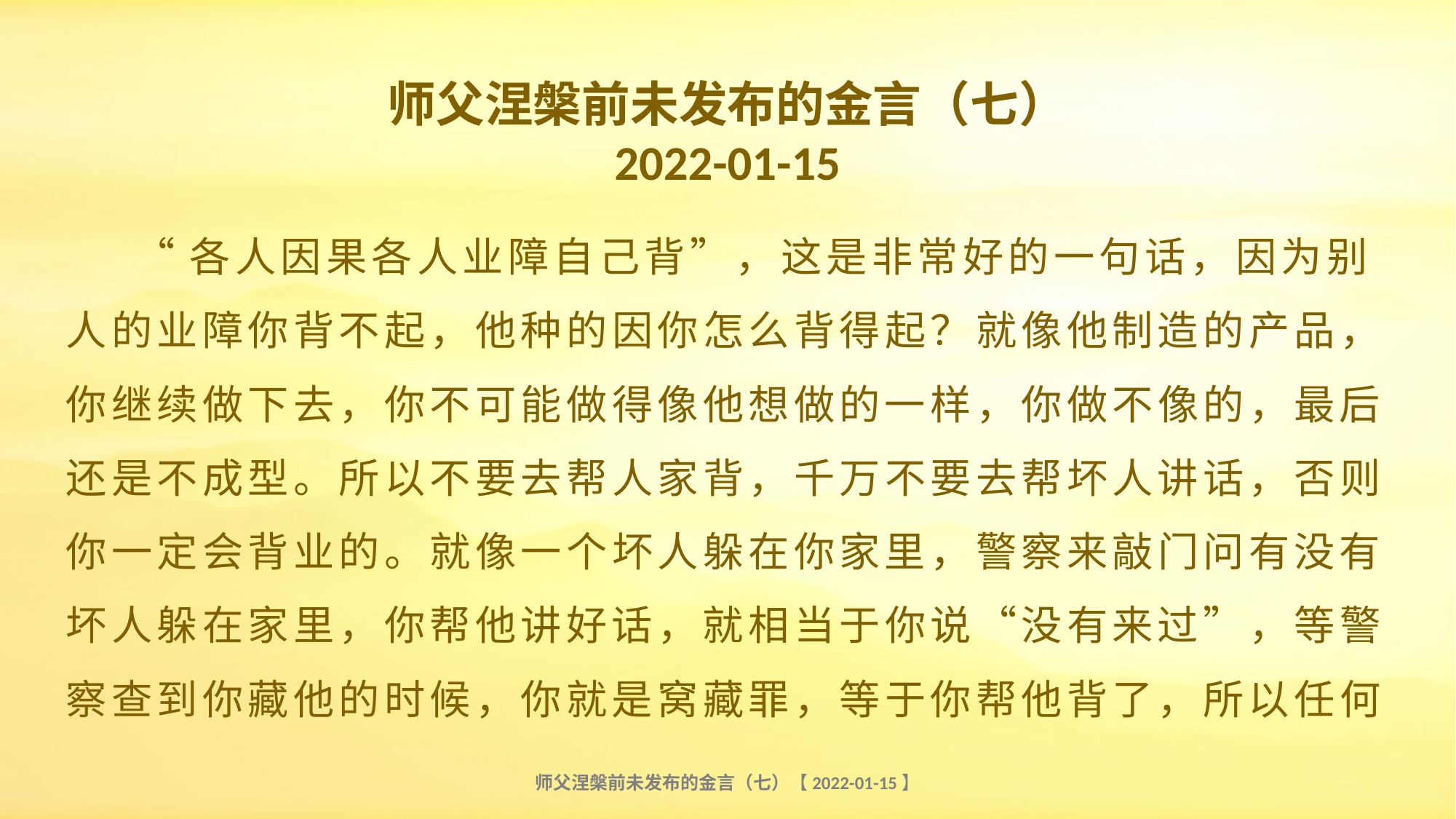

师父涅槃前未发布的金言（七）
2022-01-15
# “各人因果各人业障自己背”，这是非常好的一句话，因为别人的业障你背不起，他种的因你怎么背得起？就像他制造的产品，你继续做下去，你不可能做得像他想做的一样，你做不像的，最后还是不成型。所以不要去帮人家背，千万不要去帮坏人讲话，否则你一定会背业的。就像一个坏人躲在你家里，警察来敲门问有没有坏人躲在家里，你帮他讲好话，就相当于你说“没有来过”，等警察查到你藏他的时候，你就是窝藏罪，等于你帮他背了，所以任何
师父涅槃前未发布的金言（七）【2022-01-15】